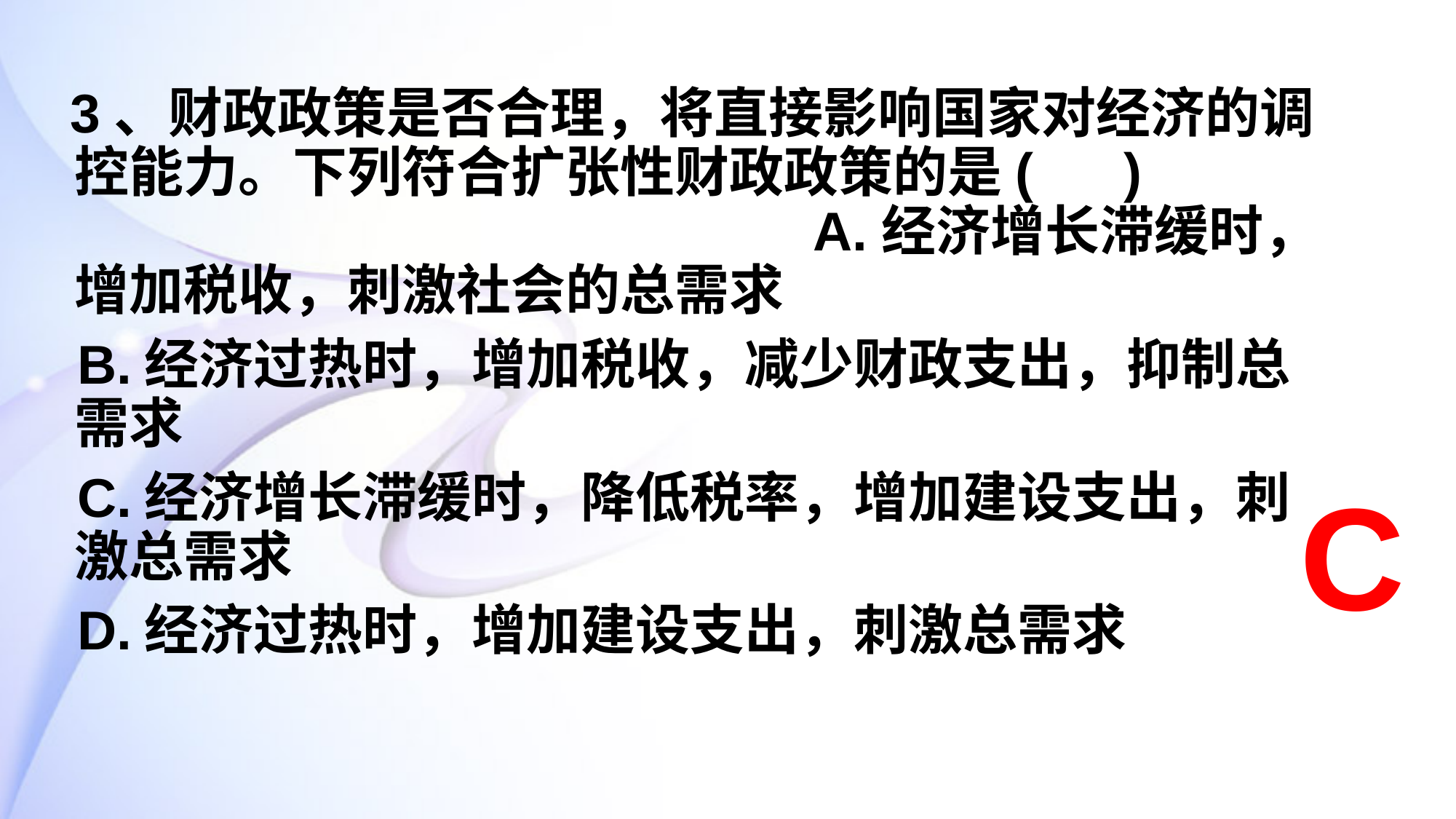

3、财政政策是否合理，将直接影响国家对经济的调控能力。下列符合扩张性财政政策的是(      )                                                             A.经济增长滞缓时，增加税收，刺激社会的总需求
  B.经济过热时，增加税收，减少财政支出，抑制总需求
  C.经济增长滞缓时，降低税率，增加建设支出，刺激总需求
  D.经济过热时，增加建设支出，刺激总需求
C